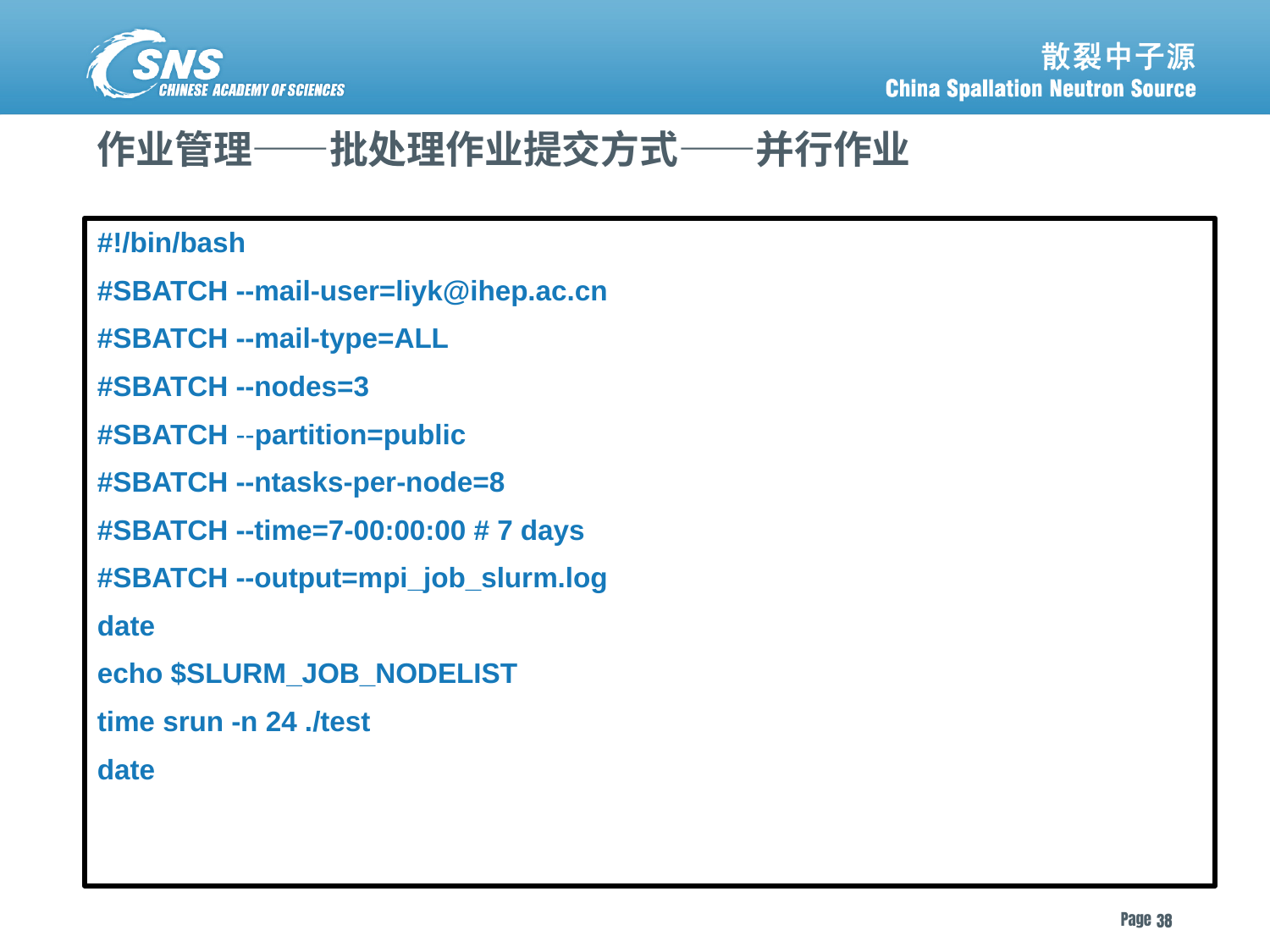

# 作业管理——批处理作业提交方式——并行作业
#!/bin/bash
#SBATCH --mail-user=liyk@ihep.ac.cn
#SBATCH --mail-type=ALL
#SBATCH --nodes=3
#SBATCH --partition=public
#SBATCH --ntasks-per-node=8
#SBATCH --time=7-00:00:00 # 7 days
#SBATCH --output=mpi_job_slurm.log
date
echo $SLURM_JOB_NODELIST
time srun -n 24 ./test
date

38